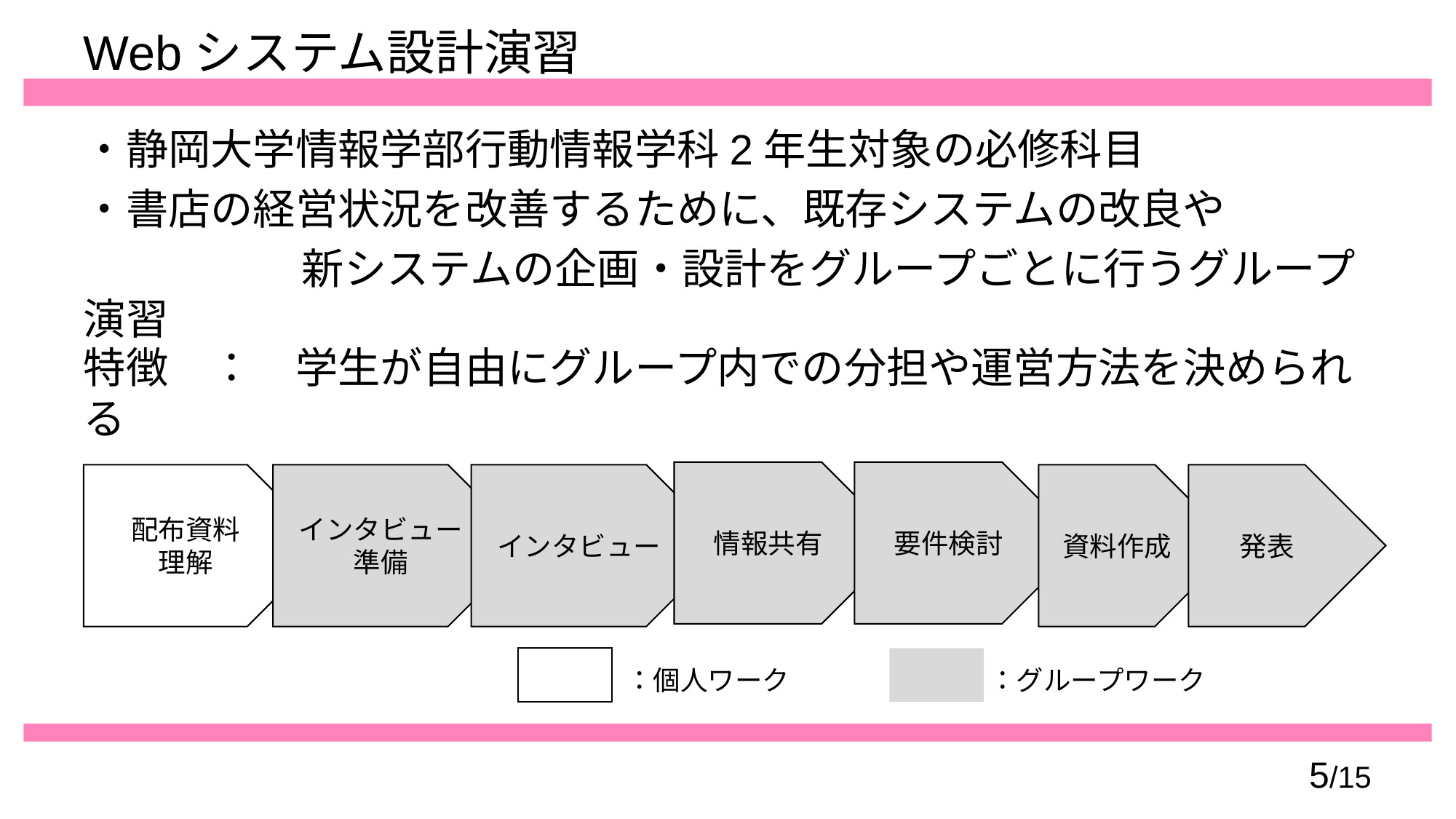

# Webシステム設計演習
・静岡大学情報学部行動情報学科2年生対象の必修科目
・書店の経営状況を改善するために、既存システムの改良や
		新システムの企画・設計をグループごとに行うグループ演習
特徴　：　学生が自由にグループ内での分担や運営方法を決められる

情報共有
要件検討
配布資料
理解
インタビュー
準備
インタビュー
資料作成
発表

：個人ワーク
：グループワーク
5/15